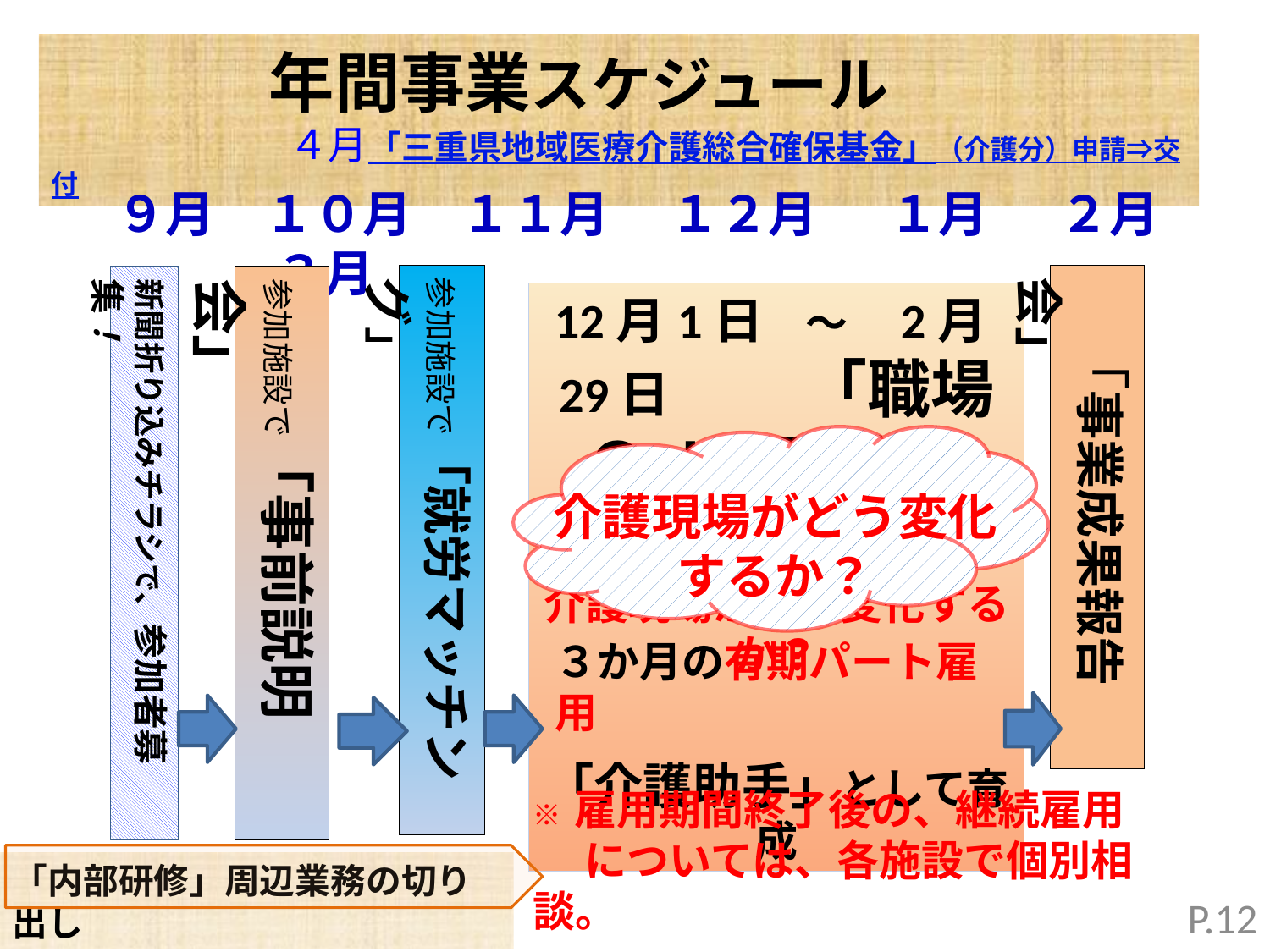

# 年間事業スケジュール　　　　　　　　　　　　　４月「三重県地域医療介護総合確保基金」（介護分）申請⇒交付
９月　１０月　１１月 　１２月　  １月  　２月　　　 ３月
参加施設で「就労マッチング」
　「事業成果報告会」
新聞折り込みチラシで、参加者募集！
参加施設で「事前説明会」
12月1日　～　2月29日　　　「職場ＯＪＴ研修」

介護現場がどう変化するか？

「介護助手」として育成

介護現場がどう変化するか？
３か月の有期パート雇用

※ 雇用期間終了後の、継続雇用
　 については、各施設で個別相談。

「内部研修」周辺業務の切り出し
P.12